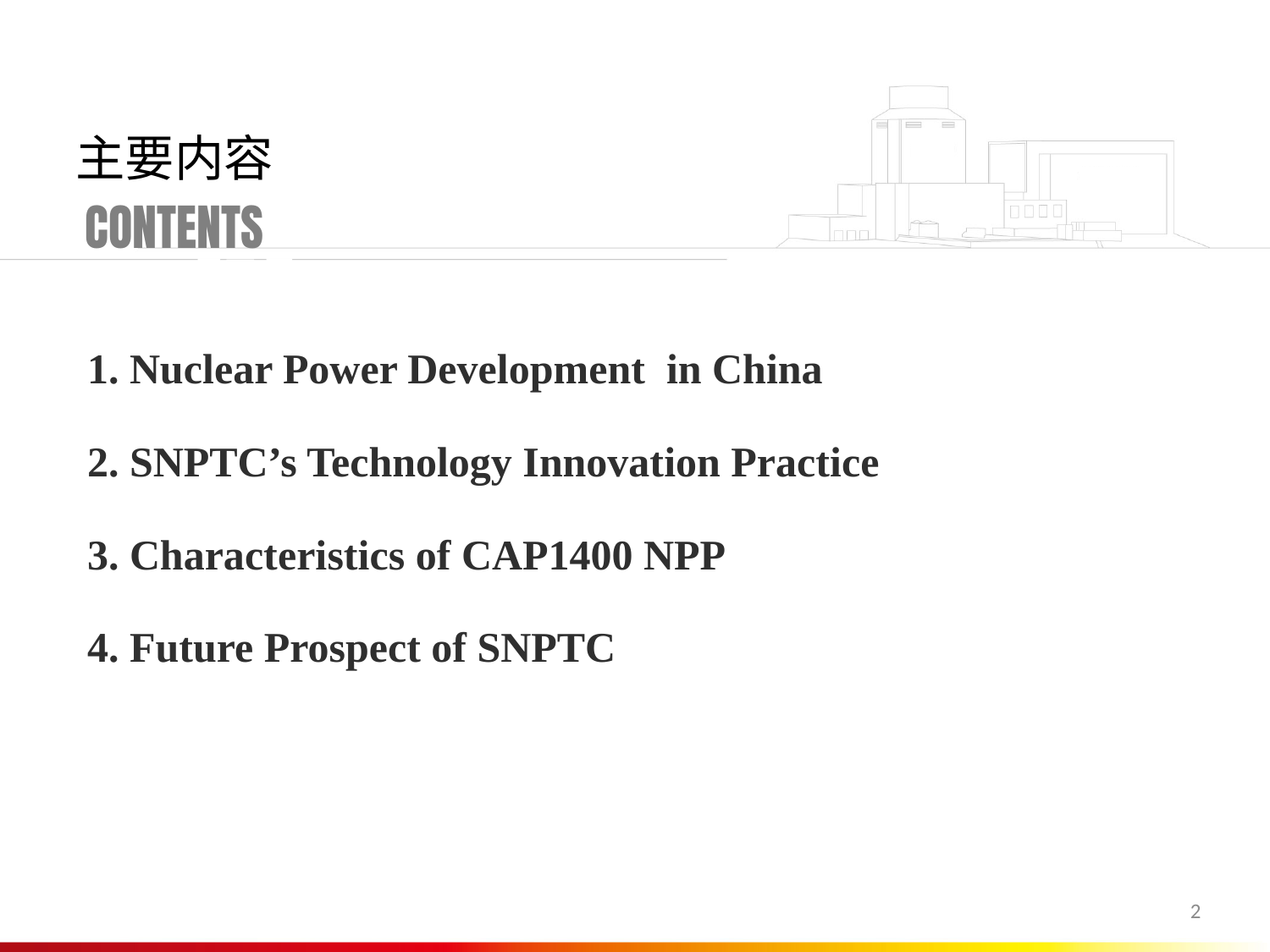

主要内容
CONTENTS
1400项目最
1. Nuclear Power Development  in China
2. SNPTC’s Technology Innovation Practice
3. Characteristics of CAP1400 NPP
4. Future Prospect of SNPTC
2